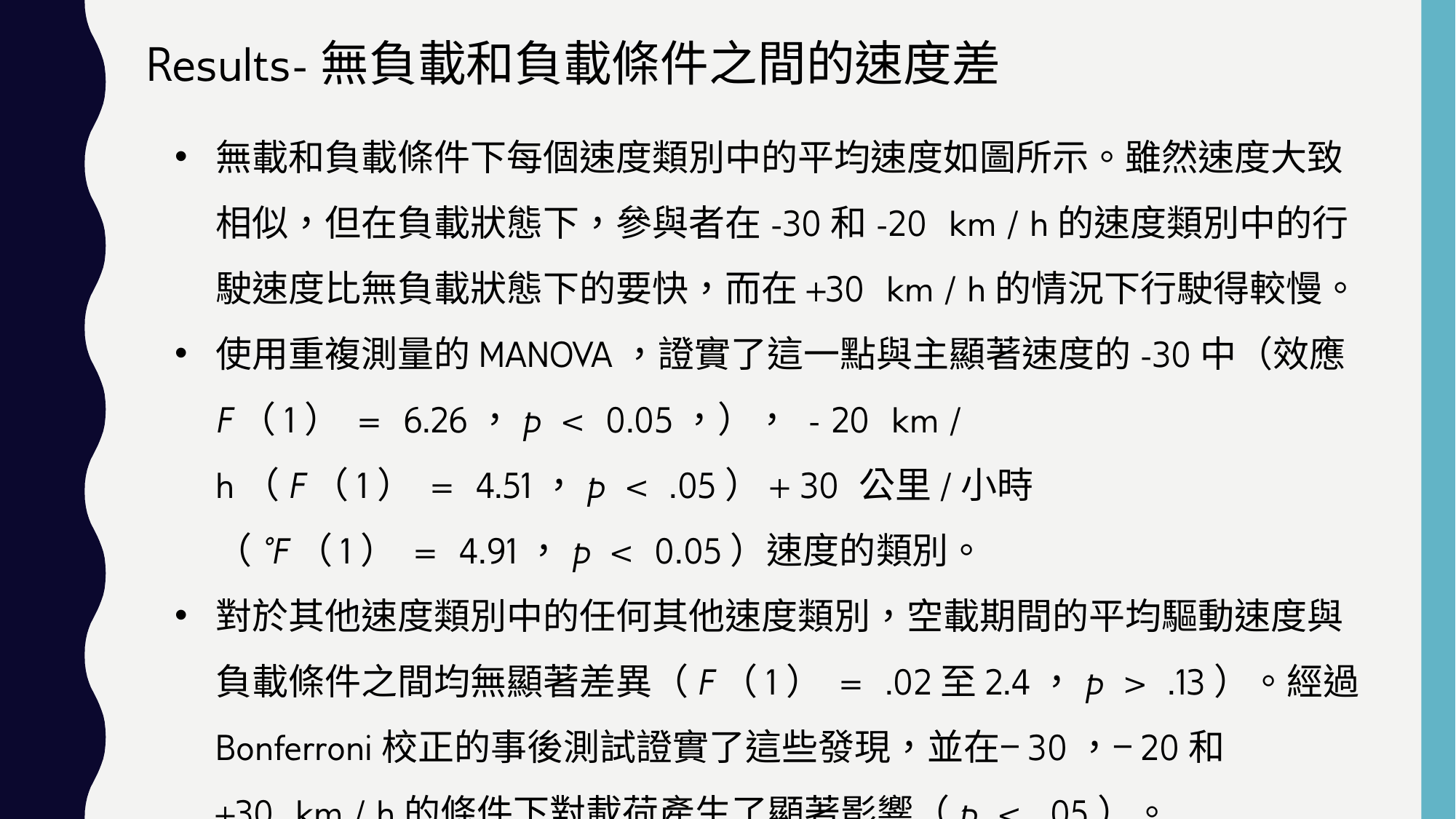

Results-無負載和負載條件之間的速度差
無載和負載條件下每個速度類別中的平均速度如圖所示。雖然速度大致相似，但在負載狀態下，參與者在-30和-20  km / h的速度類別中的行駛速度比無負載狀態下的要快，而在+30  km / h的情況下行駛得較慢。
使用重複測量的MANOVA，證實了這一點與主顯著速度的-30中（效應F（1） =  6.26，p  <  0.05，）， - 20  km / h（F（1） =  4.51，p  <  .05）+ 30 公里/小時（˚F（1） =  4.91，p  <  0.05）速度的類別。
對於其他速度類別中的任何其他速度類別，空載期間的平均驅動速度與負載條件之間均無顯著差異（F（1） =  .02至2.4，p  >  .13）。經過Bonferroni校正的事後測試證實了這些發現，並在−30，−20和+30  km / h的條件下對載荷產生了顯著影響（p  <  .05）。